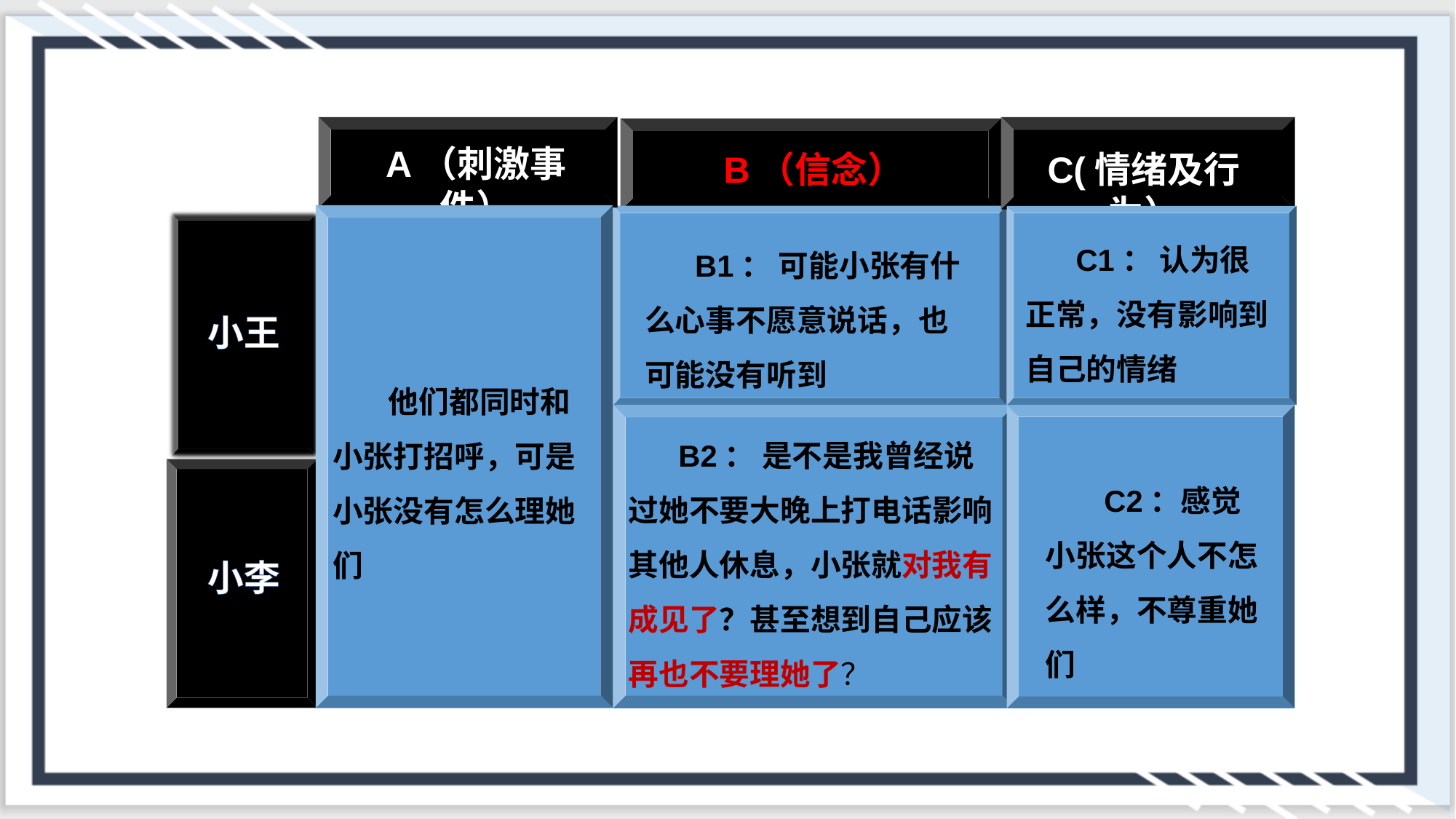

A（刺激事件）

       他们都同时和小张打招呼，可是小张没有怎么理她们

C(情绪及行为）

      C1： 认为很正常，没有影响到自己的情绪

       C2：感觉小张这个人不怎么样，不尊重她们

B（信念）

      B1： 可能小张有什么心事不愿意说话，也可能没有听到

      B2： 是不是我曾经说过她不要大晚上打电话影响其他人休息，小张就对我有成见了？甚至想到自己应该再也不要理她了？

小王

小李